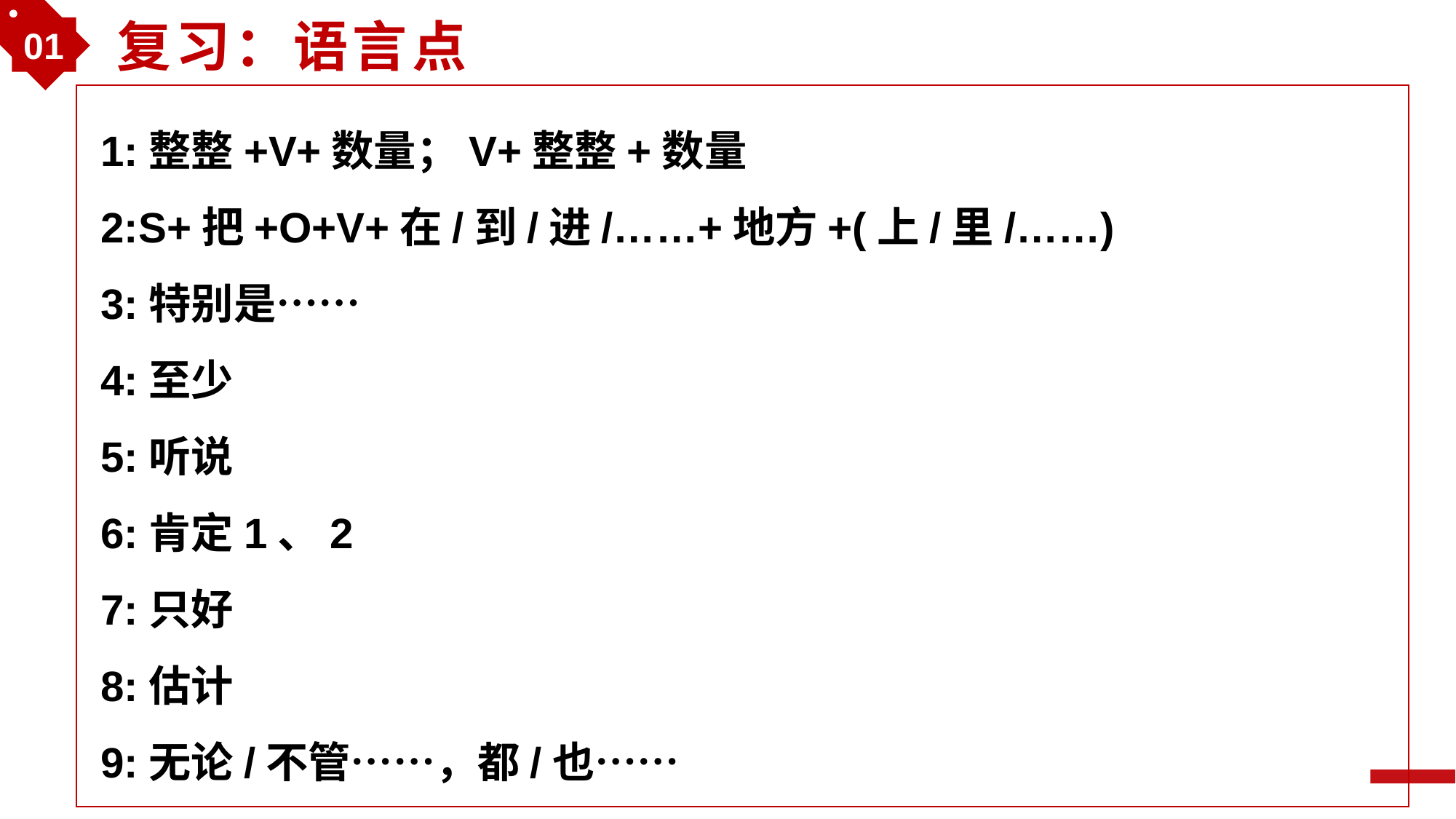

01
复习：语言点

1:整整+V+数量；V+整整+数量
2:S+把+O+V+在/到/进/……+地方+(上/里/……)
3:特别是……
4:至少
5:听说
6:肯定1、2
7:只好
8:估计
9:无论/不管……，都/也……